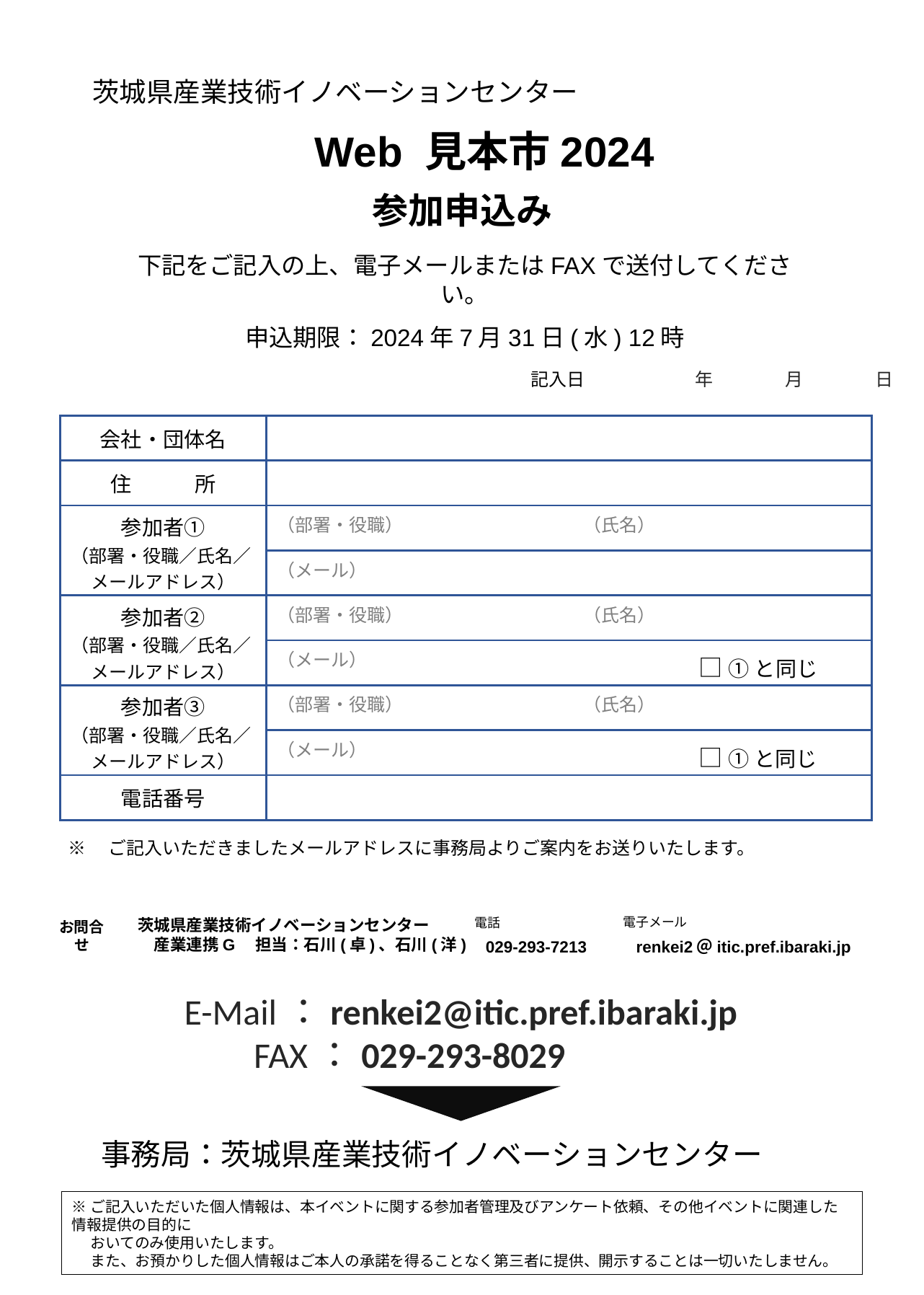

Web 見本市2024
参加申込み
下記をご記入の上、電子メールまたはFAXで送付してください。
申込期限：2024年7月31日(水) 12時
茨城県産業技術イノベーションセンター

記入日
　　　　　　　年　　　　月　　　　日
| 会社・団体名 |  |
| --- | --- |
| 住　　　所 |  |
| 参加者① （部署・役職／氏名／ メールアドレス） | （部署・役職）　　　　　　　　　　（氏名） |
|  | （メール） |
| 参加者② （部署・役職／氏名／ メールアドレス） | （部署・役職）　　　　　　　　　　（氏名） |
|  | （メール） |
| 参加者③ （部署・役職／氏名／ メールアドレス） | （部署・役職）　　　　　　　　　　（氏名） |
|  | （メール） |
| 電話番号 |  |
□ ①と同じ
□ ①と同じ
※　ご記入いただきましたメールアドレスに事務局よりご案内をお送りいたします。
電子メール
電話
 029-293-7213
renkei2＠itic.pref.ibaraki.jp
茨城県産業技術イノベーションセンター
　産業連携G　担当：石川(卓)、石川(洋)
お問合せ
E-Mail：renkei2@itic.pref.ibaraki.jp
  　FAX：029-293-8029

事務局：茨城県産業技術イノベーションセンター
※ご記入いただいた個人情報は、本イベントに関する参加者管理及びアンケート依頼、その他イベントに関連した情報提供の目的に
　 おいてのみ使用いたします。
　 また、お預かりした個人情報はご本人の承諾を得ることなく第三者に提供、開示することは一切いたしません。